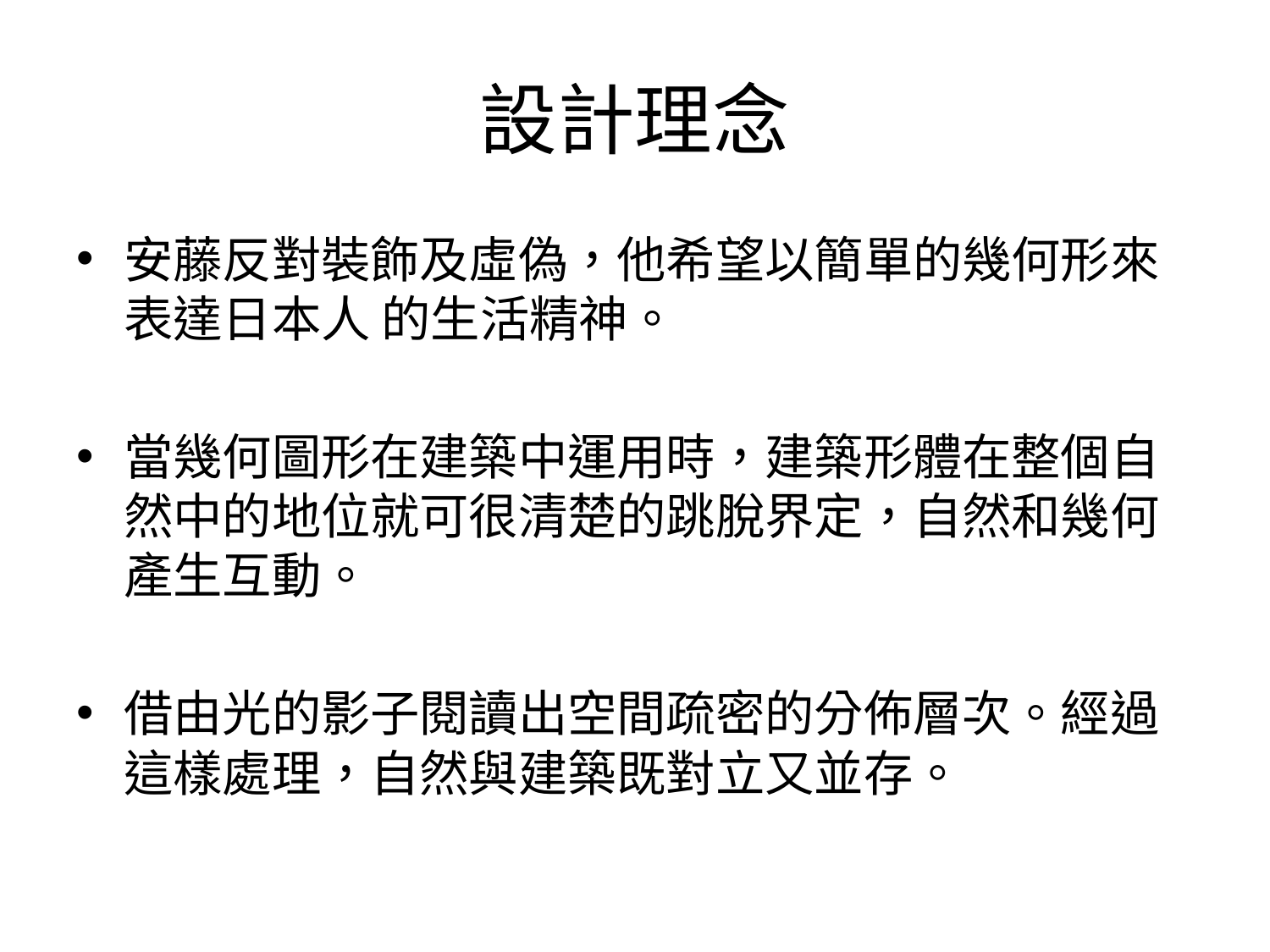

# 設計理念
安藤反對裝飾及虛偽，他希望以簡單的幾何形來表達日本人 的生活精神。

當幾何圖形在建築中運用時，建築形體在整個自然中的地位就可很清楚的跳脫界定，自然和幾何產生互動。

借由光的影子閱讀出空間疏密的分佈層次。經過這樣處理，自然與建築既對立又並存。